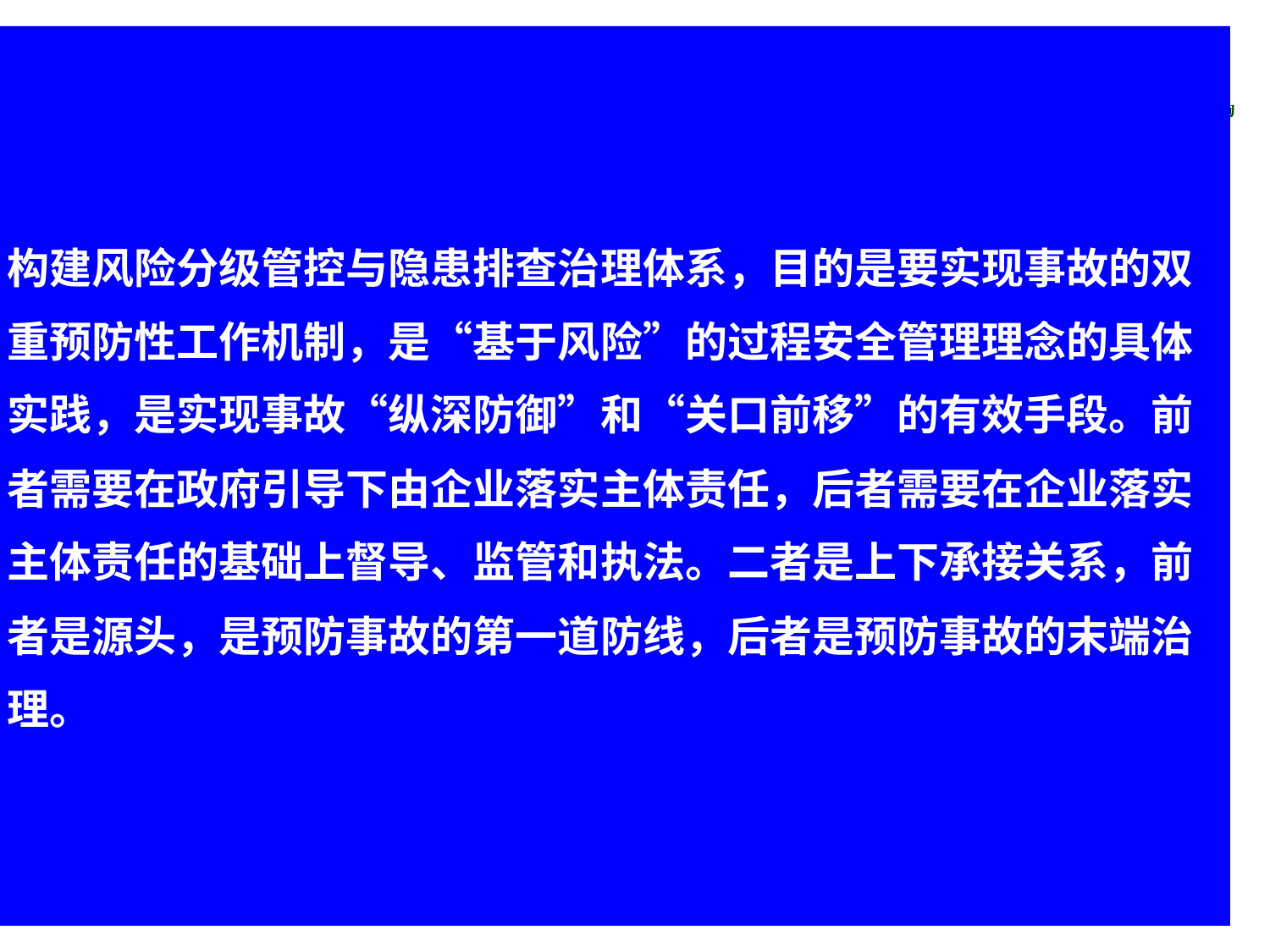

构建风险分级管控与隐患排查治理体系，目的是要实现事故的双重预防性工作机制，是“基于风险”的过程安全管理理念的具体实践，是实现事故“纵深防御”和“关口前移”的有效手段。前者需要在政府引导下由企业落实主体责任，后者需要在企业落实主体责任的基础上督导、监管和执法。二者是上下承接关系，前者是源头，是预防事故的第一道防线，后者是预防事故的末端治理。